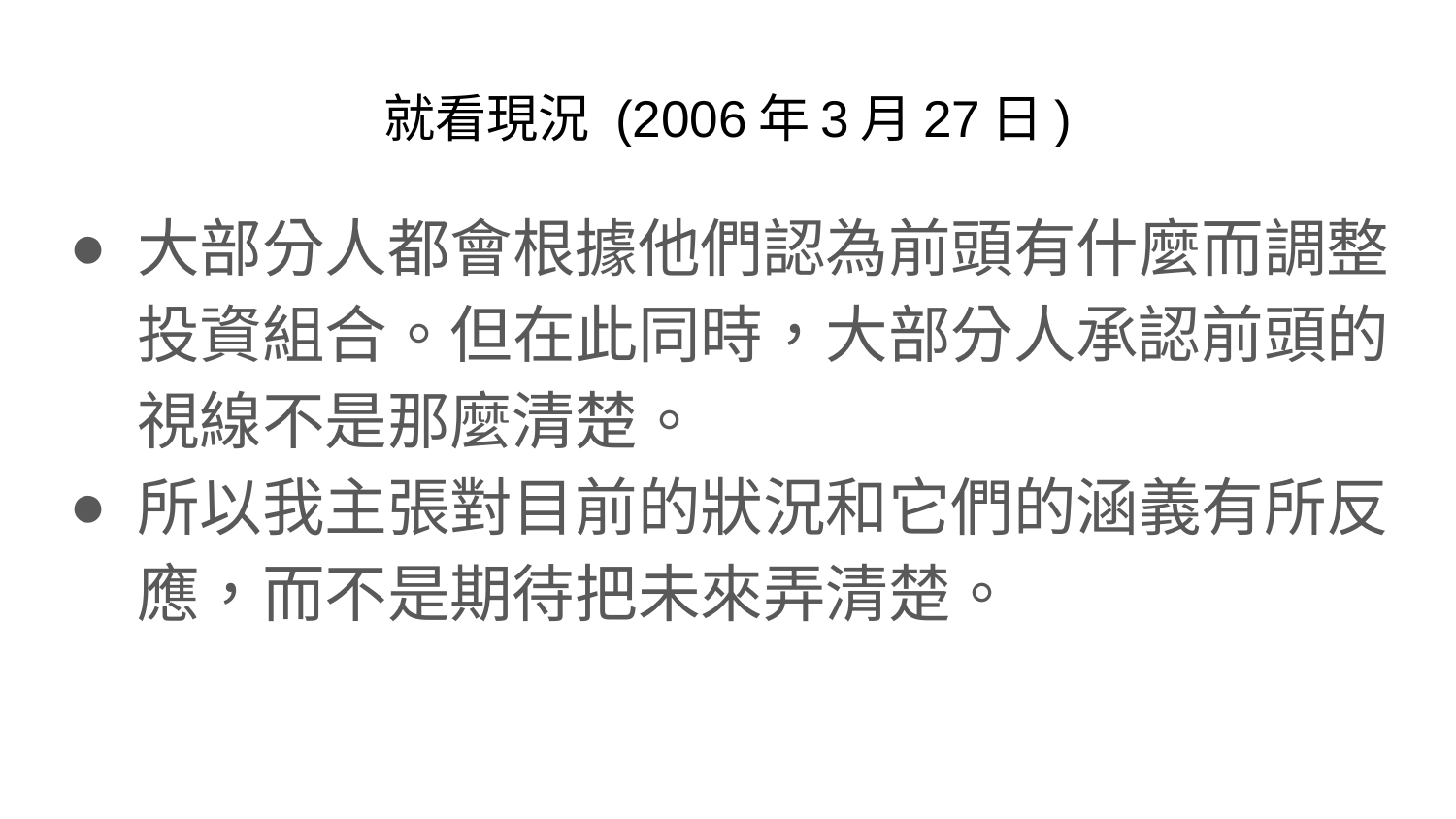

# 就看現況 (2006年3月27日)

大部分人都會根據他們認為前頭有什麼而調整投資組合。但在此同時，大部分人承認前頭的視線不是那麼清楚。
所以我主張對目前的狀況和它們的涵義有所反應，而不是期待把未來弄清楚。